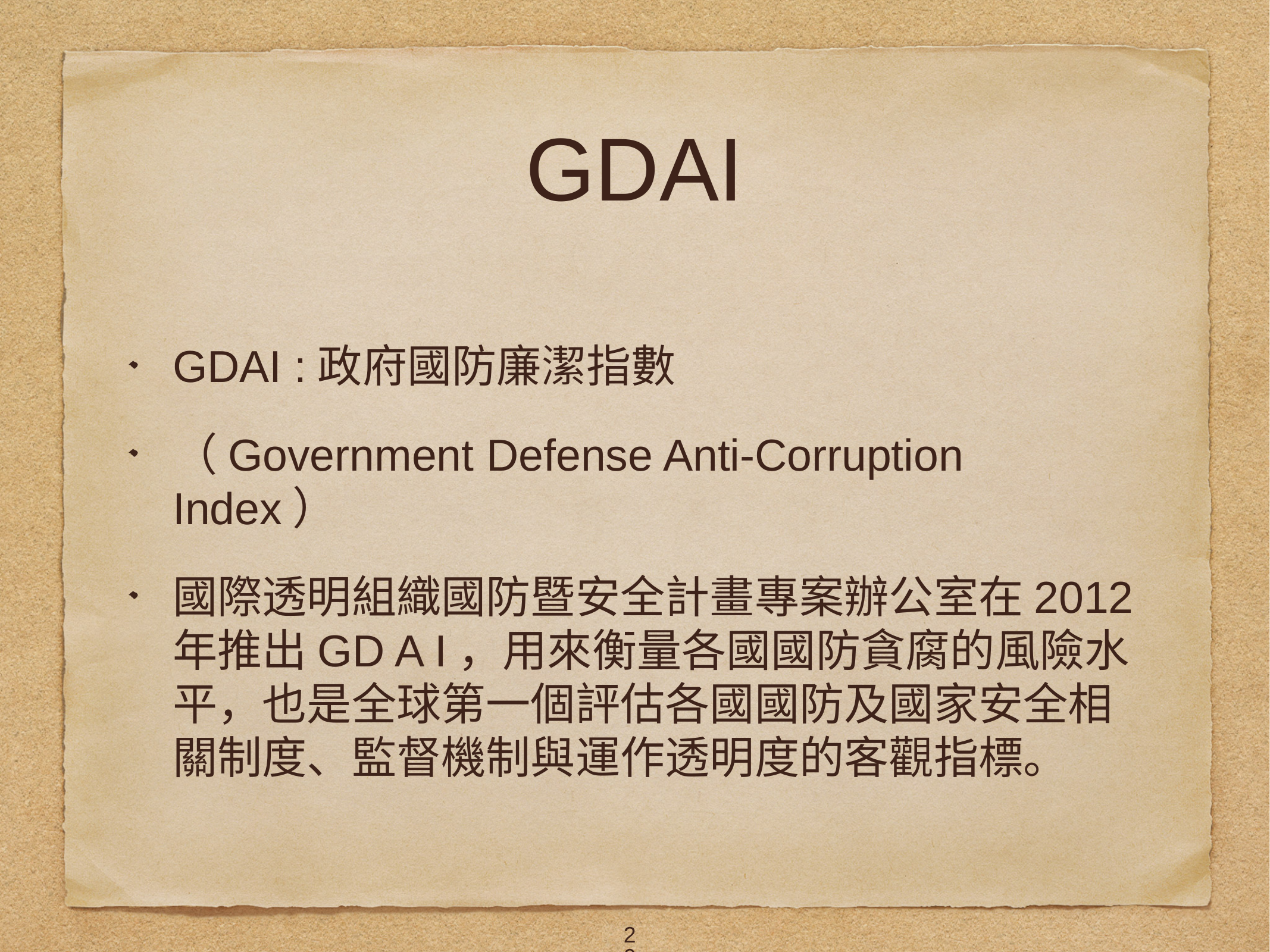

# GDAI
GDAI :政府國防廉潔指數
（Government Defense Anti-Corruption Index）
國際透明組織國防暨安全計畫專案辦公室在2012年推出GD A I，用來衡量各國國防貪腐的風險水平，也是全球第一個評估各國國防及國家安全相關制度、監督機制與運作透明度的客觀指標。
20